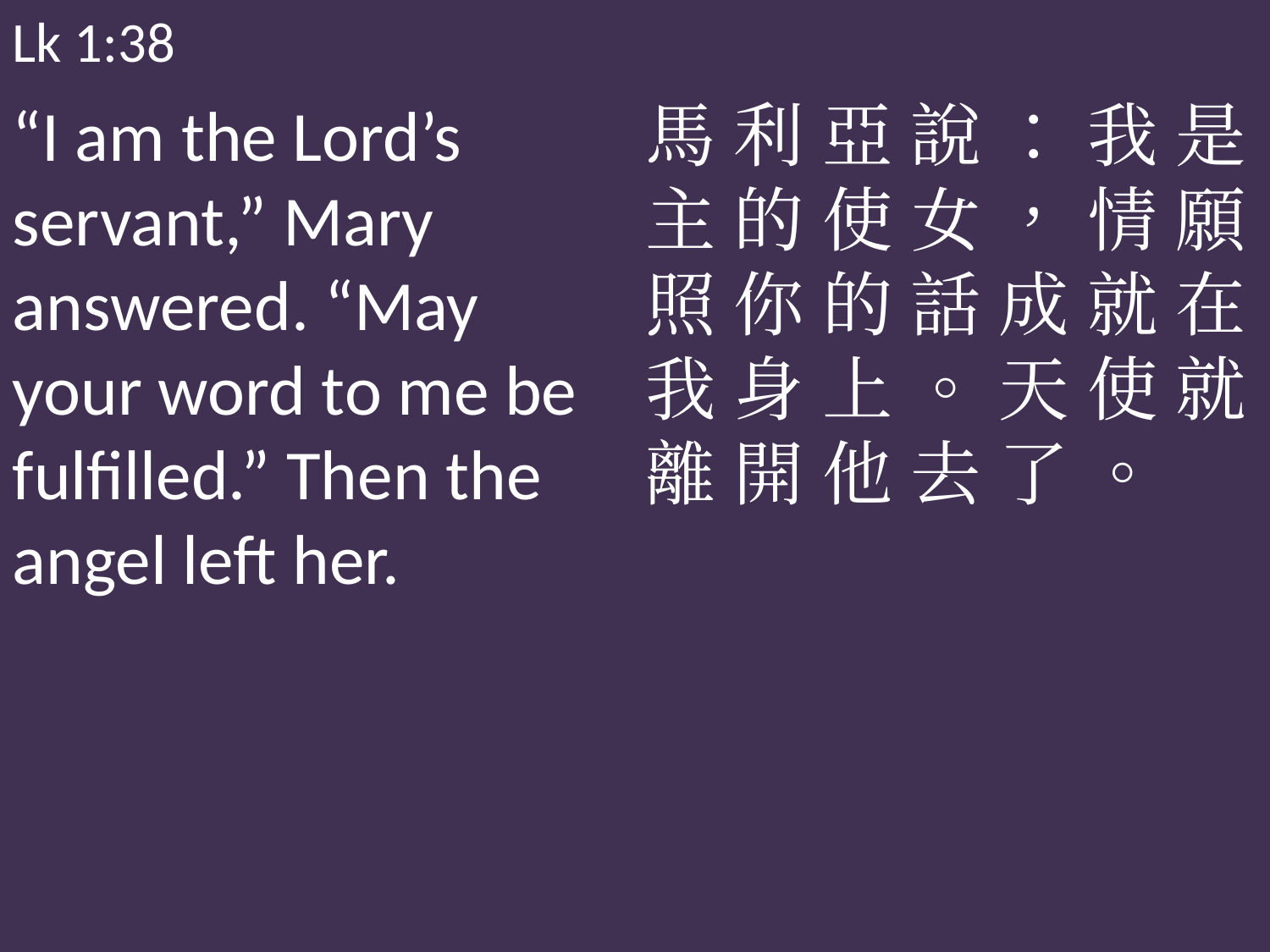

Lk 1:38
“I am the Lord’s servant,” Mary answered. “May your word to me be fulfilled.” Then the angel left her.
馬 利 亞 說 ： 我 是 主 的 使 女 ， 情 願 照 你 的 話 成 就 在 我 身 上 。 天 使 就 離 開 他 去 了 。